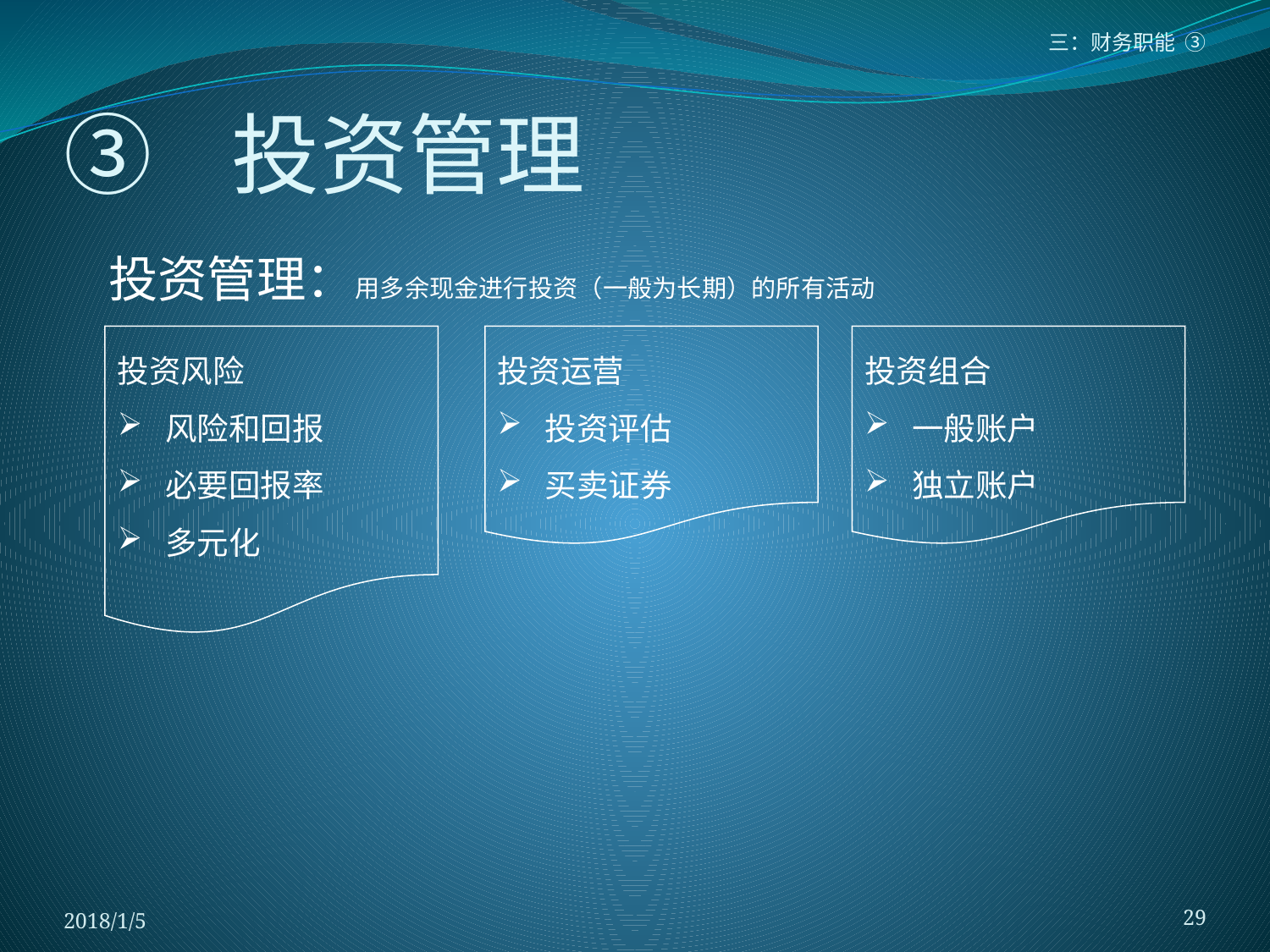

三：财务职能  ③
# ③   投资管理
投资管理：用多余现金进行投资（一般为长期）的所有活动
投资风险
风险和回报
必要回报率
多元化
投资运营
投资评估
买卖证券
投资组合
一般账户
独立账户
2018/1/5
29